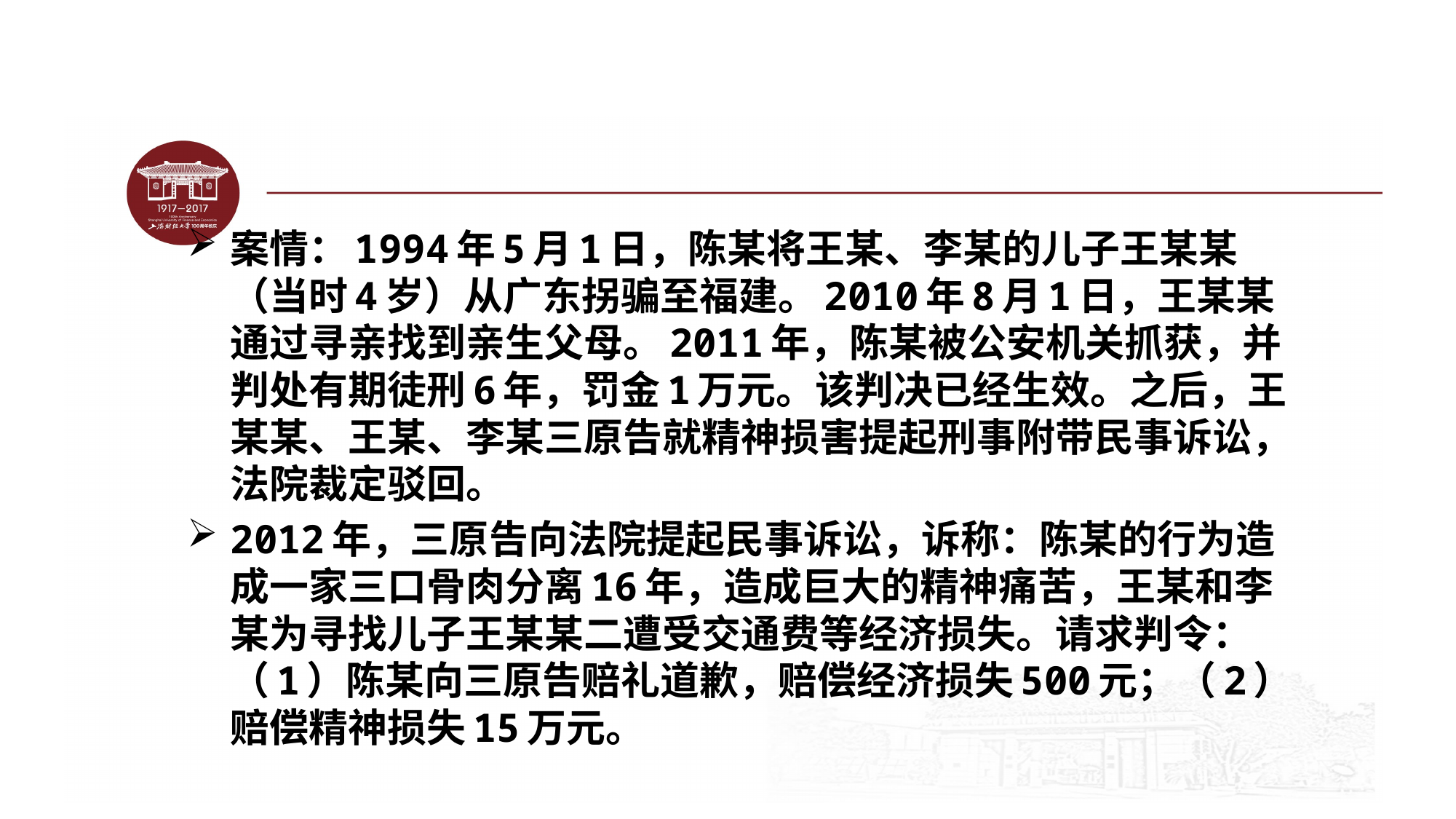

#
案情：1994年5月1日，陈某将王某、李某的儿子王某某（当时4岁）从广东拐骗至福建。2010年8月1日，王某某通过寻亲找到亲生父母。2011年，陈某被公安机关抓获，并判处有期徒刑6年，罚金1万元。该判决已经生效。之后，王某某、王某、李某三原告就精神损害提起刑事附带民事诉讼，法院裁定驳回。
2012年，三原告向法院提起民事诉讼，诉称：陈某的行为造成一家三口骨肉分离16年，造成巨大的精神痛苦，王某和李某为寻找儿子王某某二遭受交通费等经济损失。请求判令：（1）陈某向三原告赔礼道歉，赔偿经济损失500元；（2）赔偿精神损失15万元。